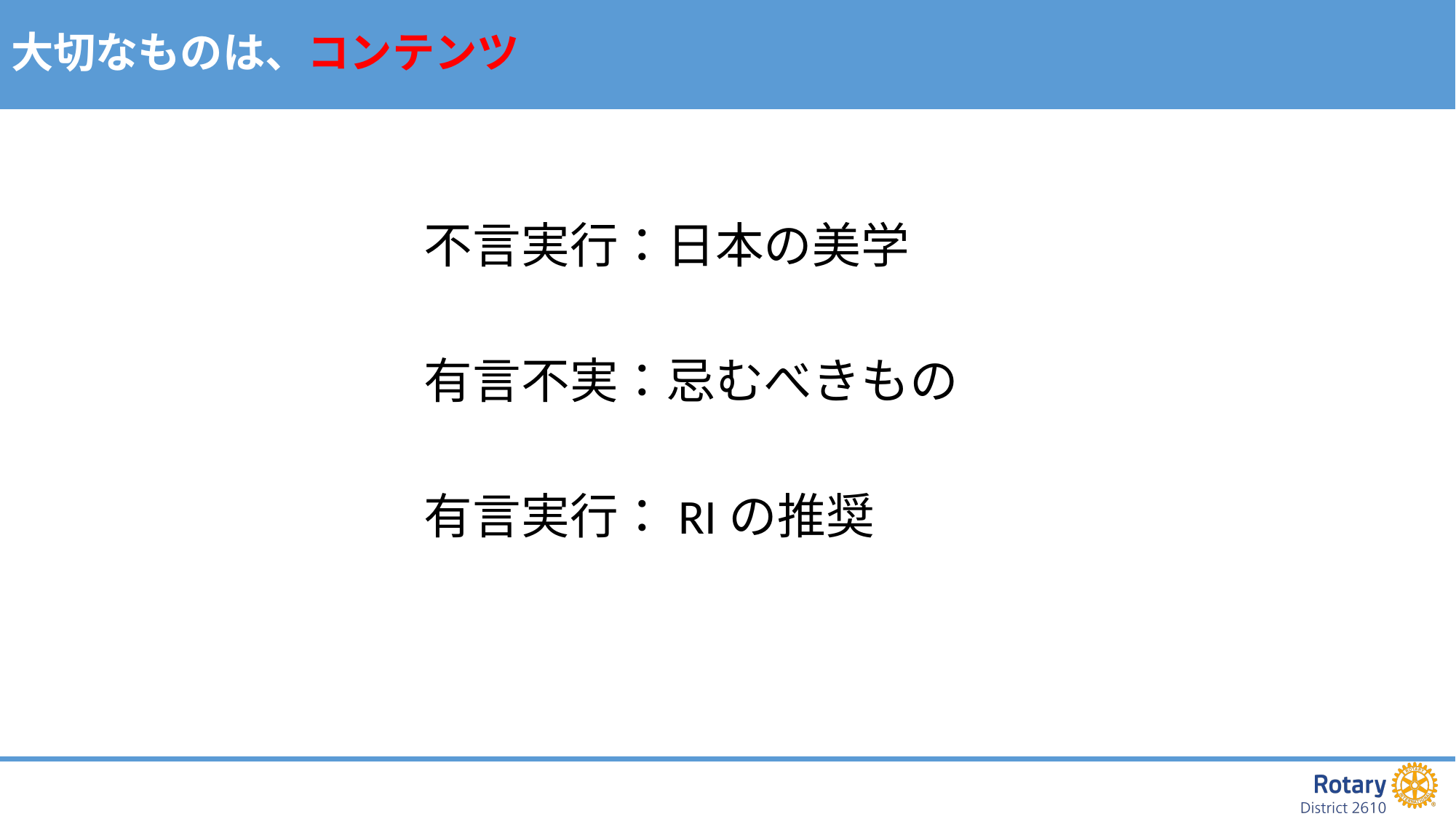

# 大切なものは、コンテンツ
不言実行：日本の美学

有言不実：忌むべきもの

有言実行：RIの推奨